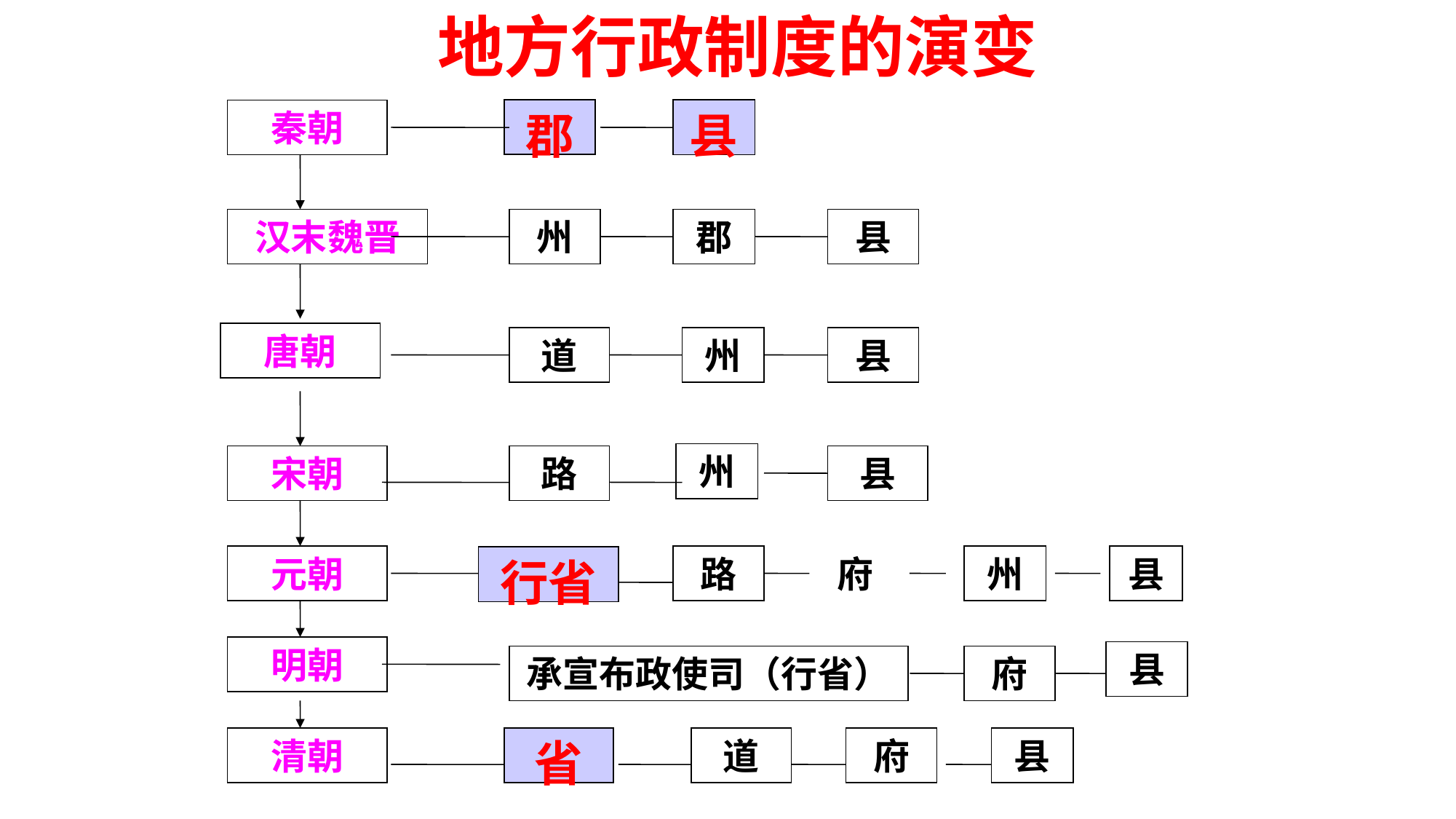

地方行政制度的演变
郡
县
秦朝

汉末魏晋
州
郡
县

唐朝
道
州
县

州
宋朝
路
县

元朝
路
 府
州
县
行省

明朝
县
承宣布政使司（行省）
府

清朝
省
道
府
县